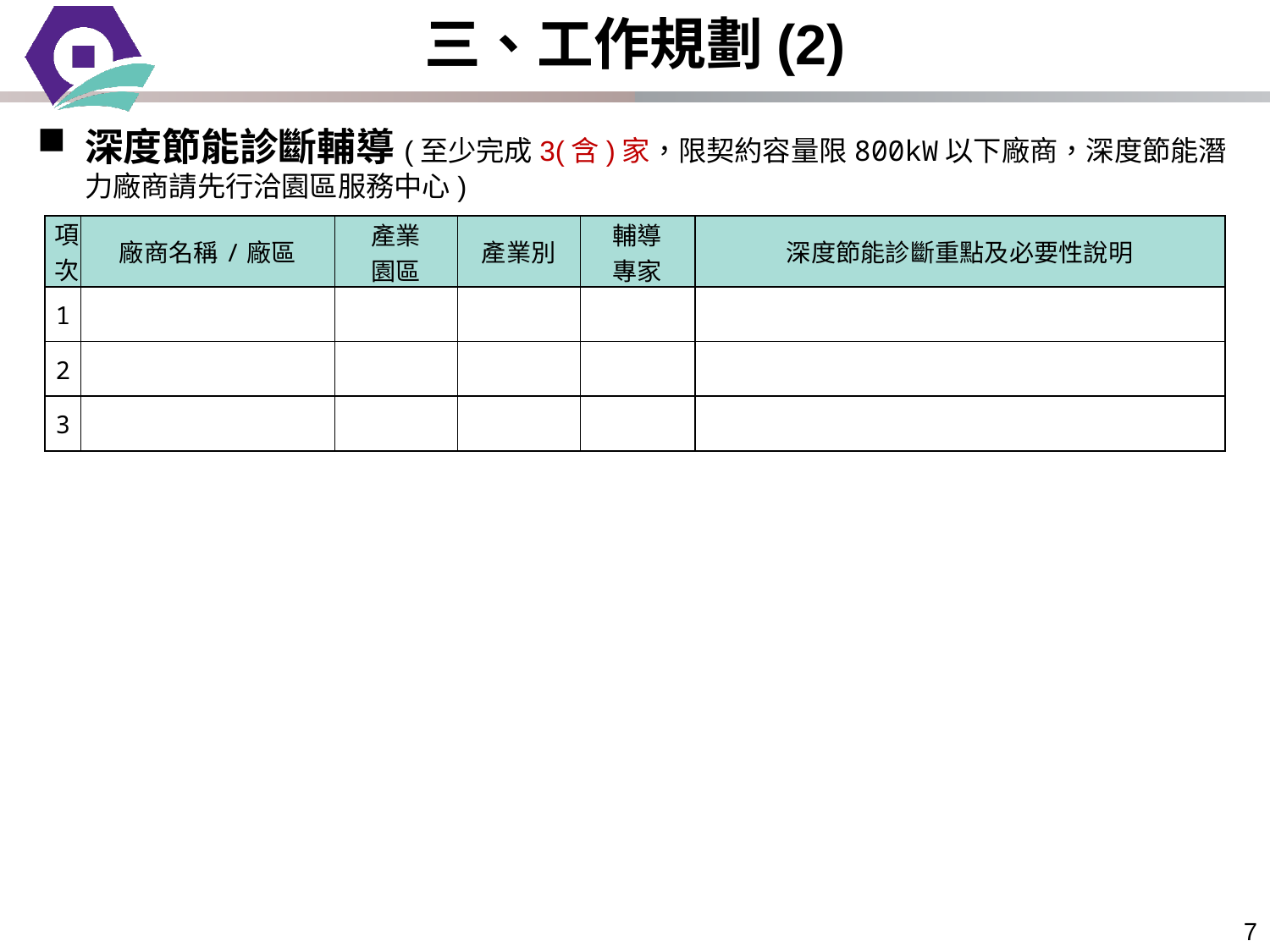

三、工作規劃(2)
深度節能診斷輔導(至少完成3(含)家，限契約容量限800kW以下廠商，深度節能潛力廠商請先行洽園區服務中心)
| 項次 | 廠商名稱/廠區 | 產業 園區 | 產業別 | 輔導 專家 | 深度節能診斷重點及必要性說明 |
| --- | --- | --- | --- | --- | --- |
| 1 |  |  |  |  |  |
| 2 |  |  |  |  |  |
| 3 |  |  |  |  |  |